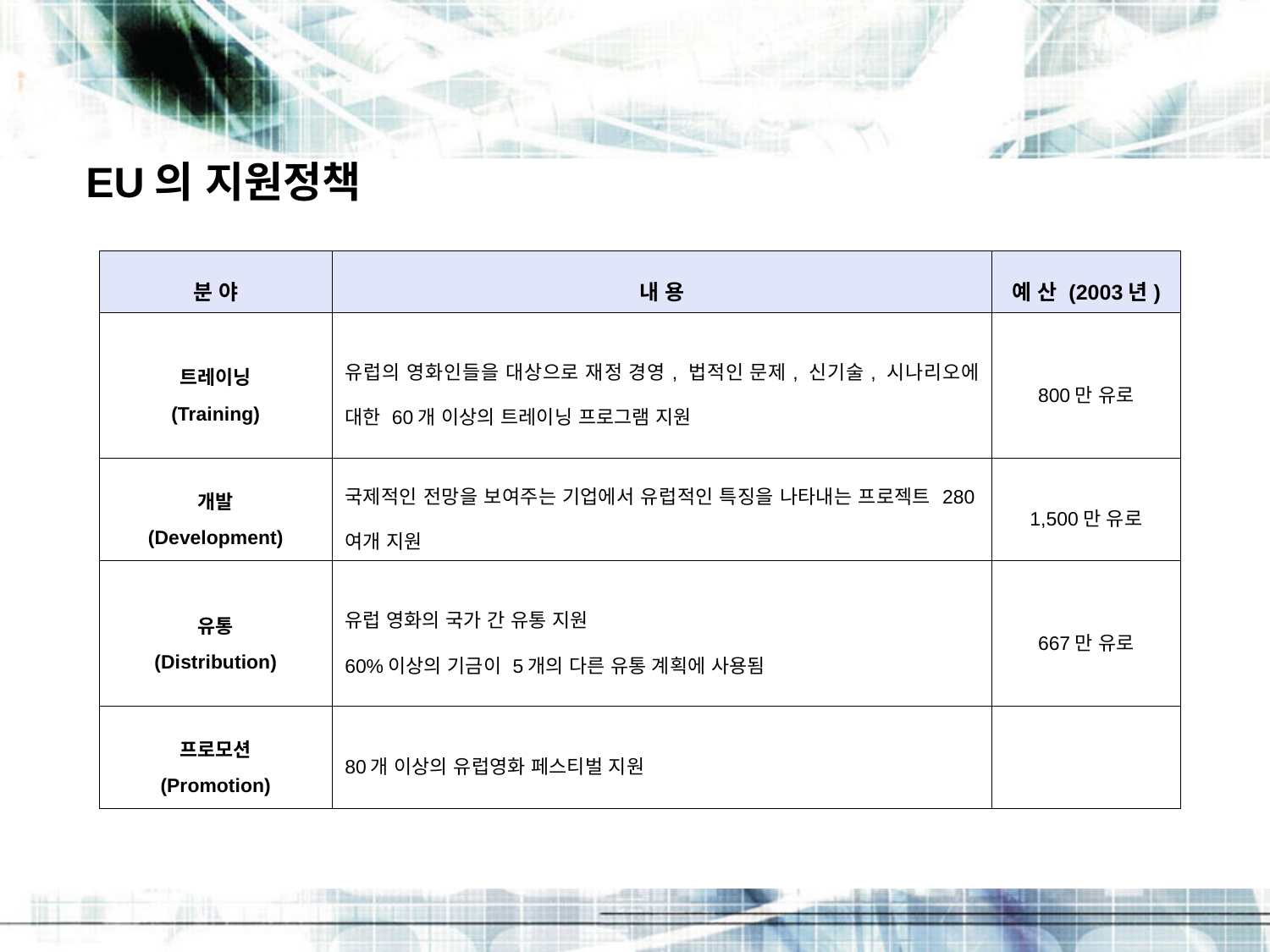

EU의 지원정책
| 분 야 | 내 용 | 예 산 (2003년) |
| --- | --- | --- |
| 트레이닝 (Training) | 유럽의 영화인들을 대상으로 재정 경영, 법적인 문제, 신기술, 시나리오에 대한 60개 이상의 트레이닝 프로그램 지원 | 800만 유로 |
| 개발 (Development) | 국제적인 전망을 보여주는 기업에서 유럽적인 특징을 나타내는 프로젝트 280여개 지원 | 1,500만 유로 |
| 유통 (Distribution) | 유럽 영화의 국가 간 유통 지원 60%이상의 기금이 5개의 다른 유통 계획에 사용됨 | 667만 유로 |
| 프로모션 (Promotion) | 80개 이상의 유럽영화 페스티벌 지원 |  |